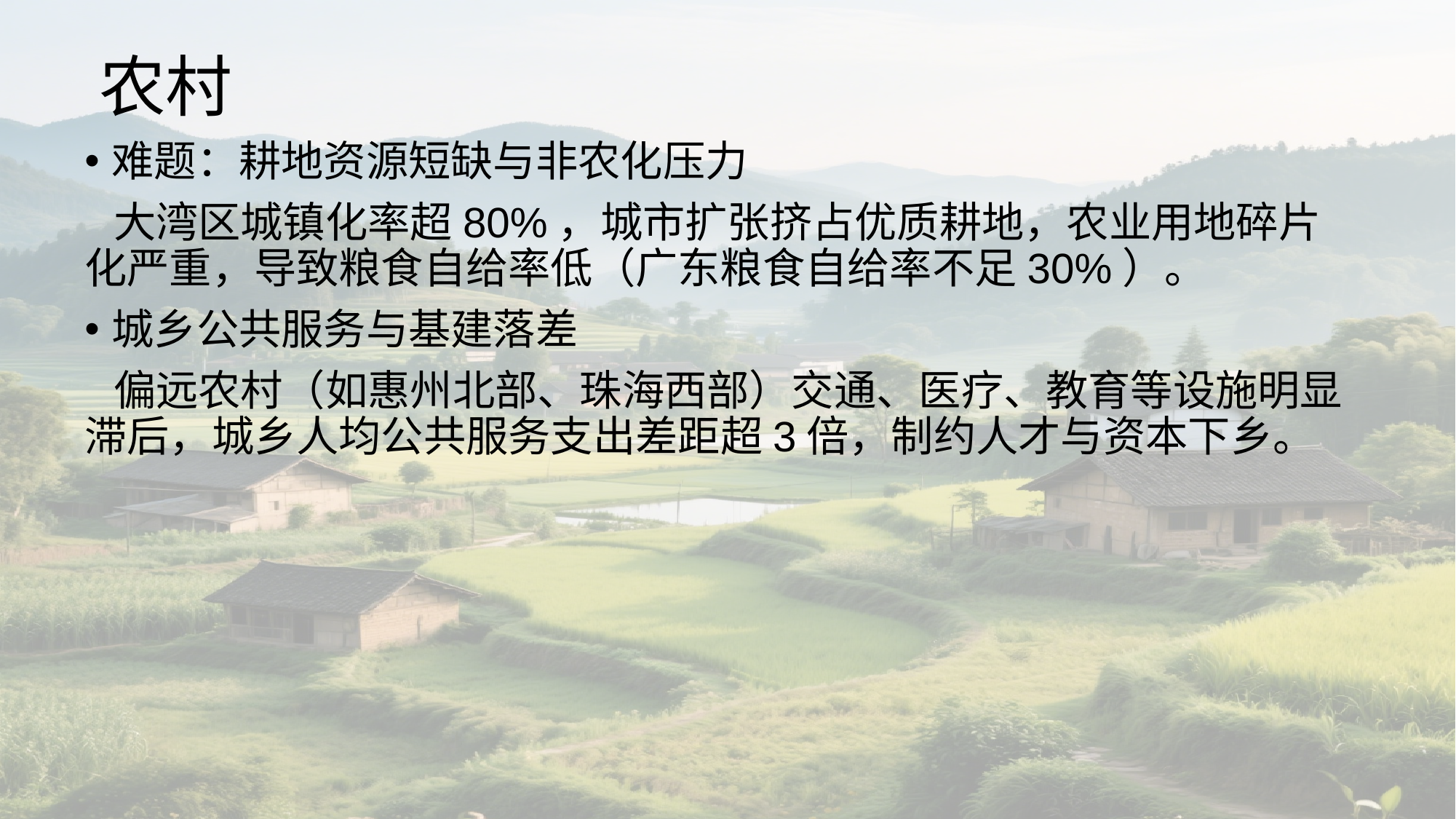

# 农村
难题：耕地资源短缺与非农化压力
  大湾区城镇化率超80%，城市扩张挤占优质耕地，农业用地碎片化严重，导致粮食自给率低（广东粮食自给率不足30%）。
城乡公共服务与基建落差
  偏远农村（如惠州北部、珠海西部）交通、医疗、教育等设施明显滞后，城乡人均公共服务支出差距超3倍，制约人才与资本下乡。